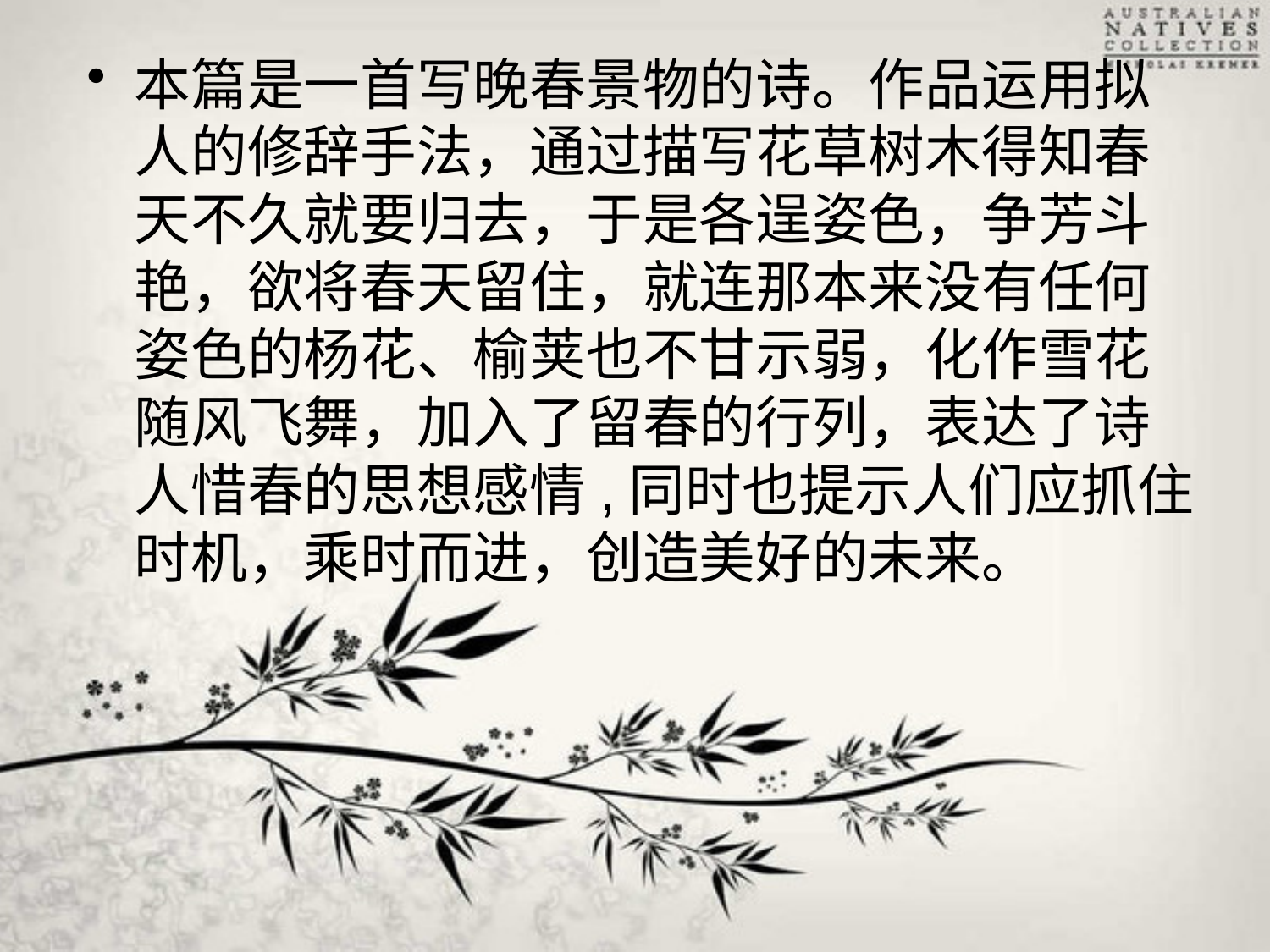

本篇是一首写晚春景物的诗。作品运用拟人的修辞手法，通过描写花草树木得知春天不久就要归去，于是各逞姿色，争芳斗艳，欲将春天留住，就连那本来没有任何姿色的杨花、榆荚也不甘示弱，化作雪花随风飞舞，加入了留春的行列，表达了诗人惜春的思想感情,同时也提示人们应抓住时机，乘时而进，创造美好的未来。